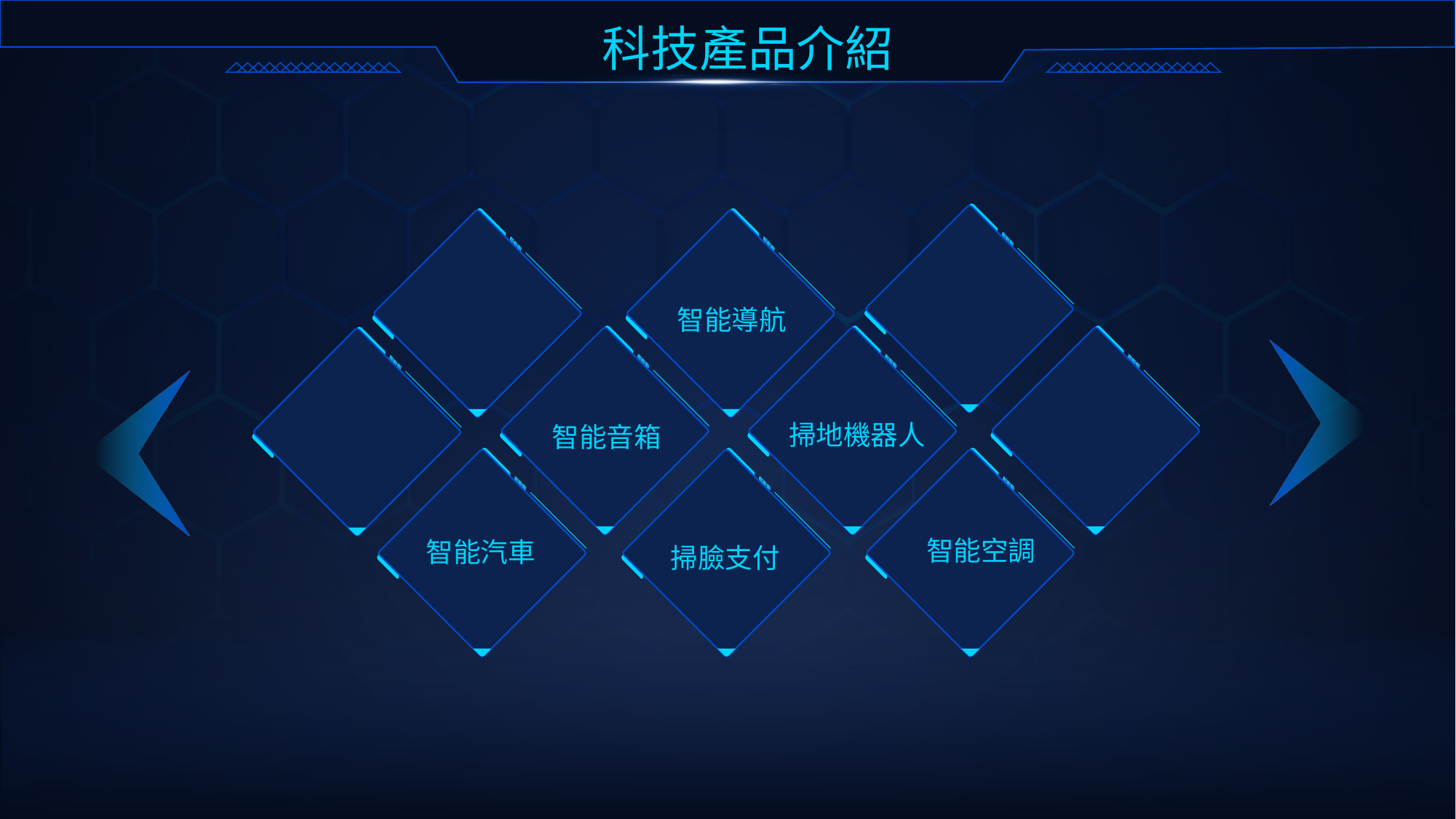

科技產品介紹

智能導航

掃地機器人
智能音箱

智能空調
智能汽車
掃臉支付